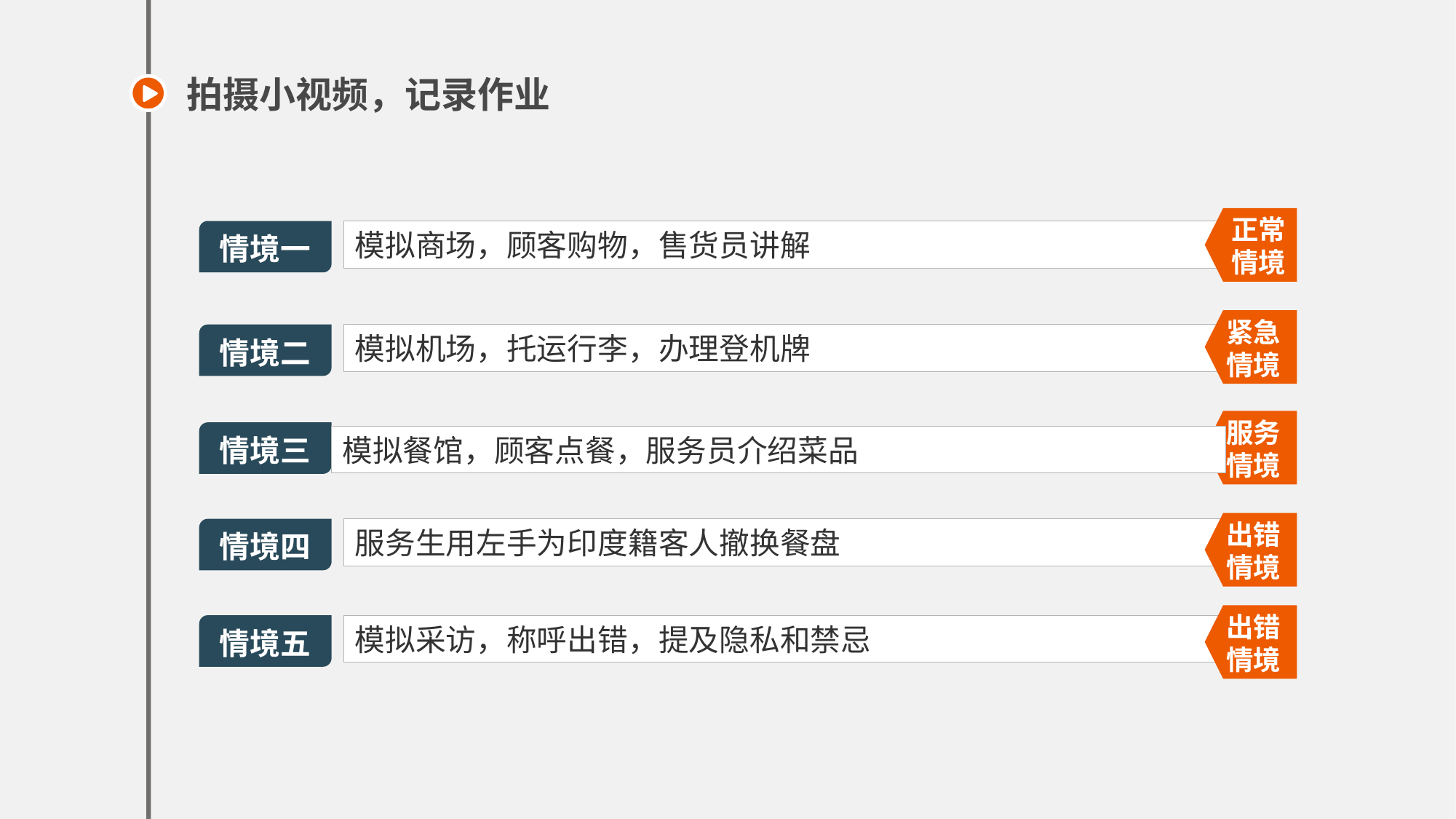

拍摄小视频，记录作业

正常情境

模拟商场，顾客购物，售货员讲解
情境一

紧急情境

模拟机场，托运行李，办理登机牌
情境二

服务情境

情境三
模拟餐馆，顾客点餐，服务员介绍菜品

出错情境

服务生用左手为印度籍客人撤换餐盘
情境四

出错情境

模拟采访，称呼出错，提及隐私和禁忌
情境五